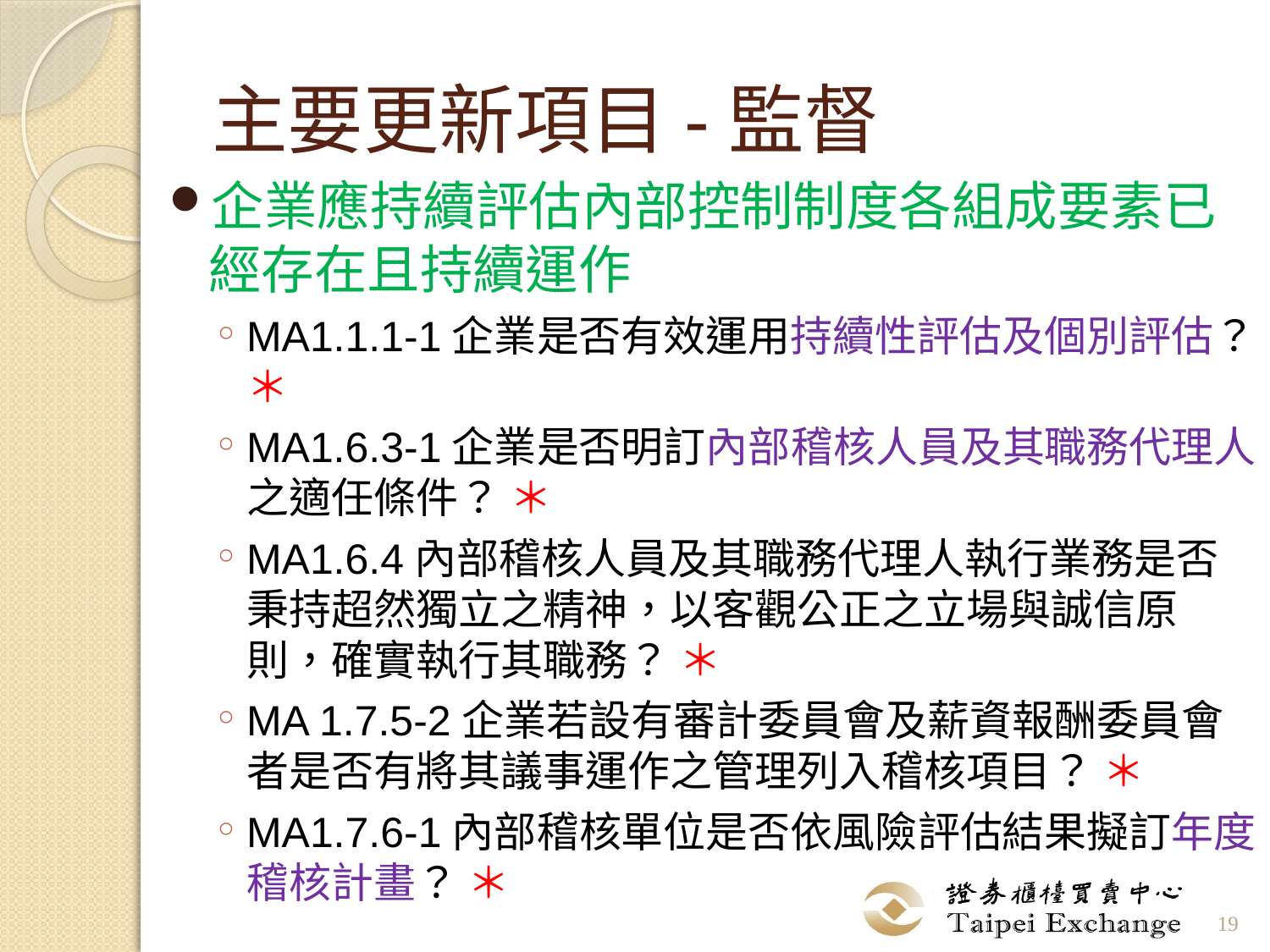

# 主要更新項目-監督
企業應持續評估內部控制制度各組成要素已經存在且持續運作
MA1.1.1-1企業是否有效運用持續性評估及個別評估？＊
MA1.6.3-1企業是否明訂內部稽核人員及其職務代理人之適任條件？ ＊
MA1.6.4內部稽核人員及其職務代理人執行業務是否秉持超然獨立之精神，以客觀公正之立場與誠信原則，確實執行其職務？ ＊
MA 1.7.5-2企業若設有審計委員會及薪資報酬委員會者是否有將其議事運作之管理列入稽核項目？ ＊
MA1.7.6-1內部稽核單位是否依風險評估結果擬訂年度稽核計畫？ ＊
19